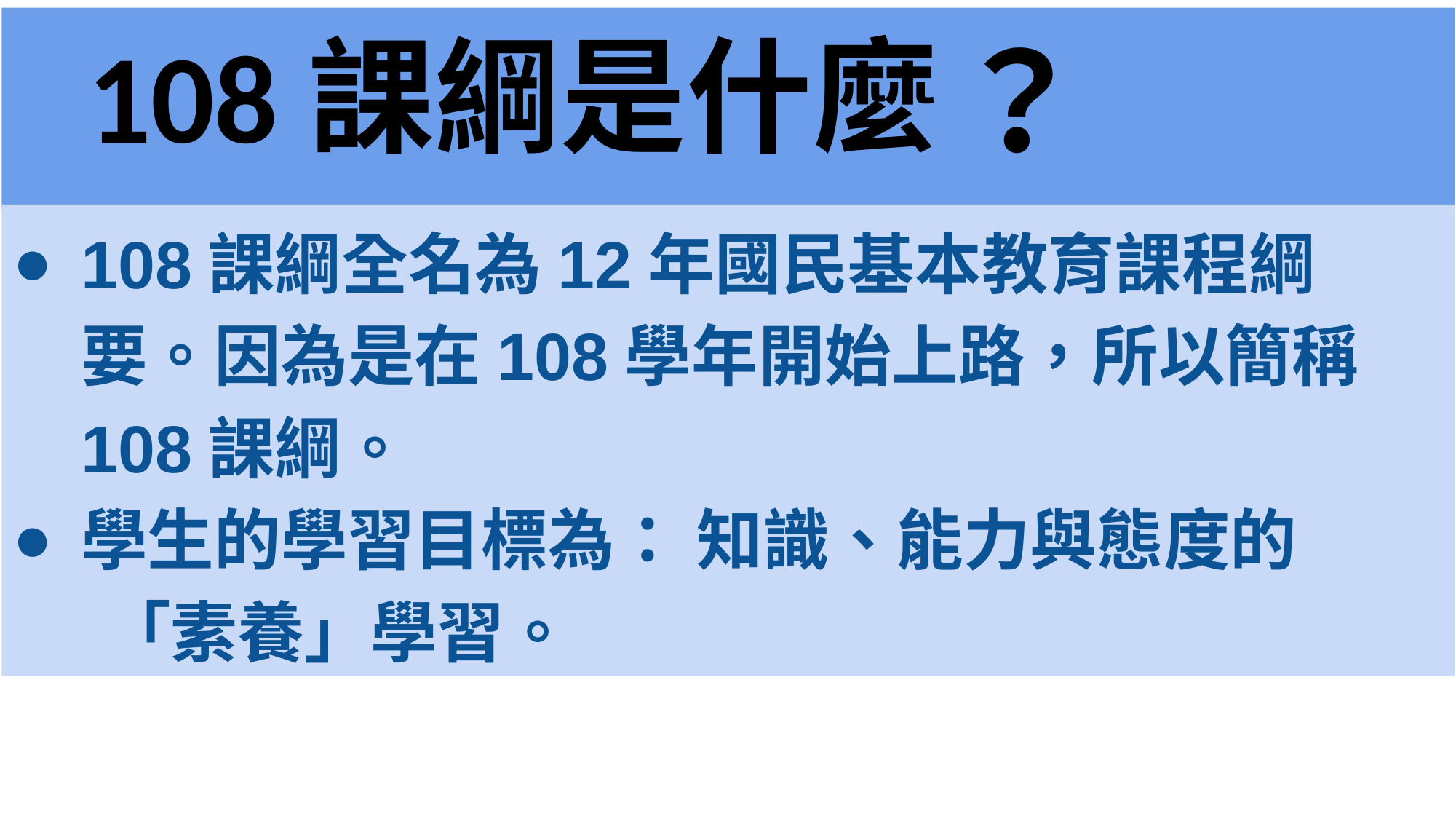

108課綱是什麼﹖
108課綱全名為12年國民基本教育課程綱要。因為是在108學年開始上路，所以簡稱108課綱。
學生的學習目標為： 知識、能力與態度的
     「素養」學習。